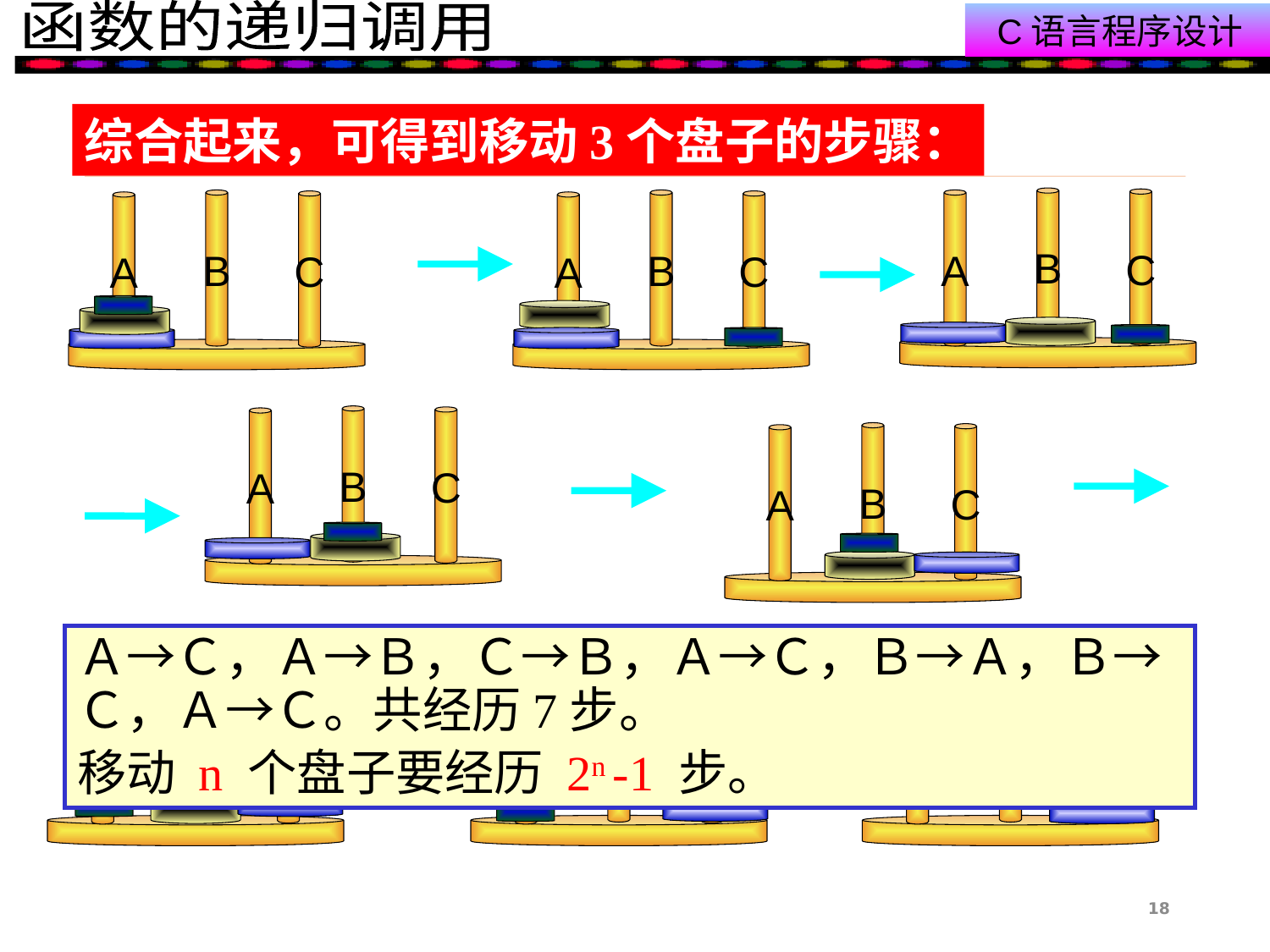

综合起来，可得到移动3个盘子的步骤：
B
C
A

B
C
A

B
C
A

B
C
A

B
C
A

Ａ→Ｃ，Ａ→Ｂ，Ｃ→Ｂ，Ａ→Ｃ，Ｂ→Ａ，Ｂ→Ｃ，Ａ→Ｃ。共经历7步。
移动 n 个盘子要经历 2n -1 步。
B
C
A

B
C
A

B
C
A

18